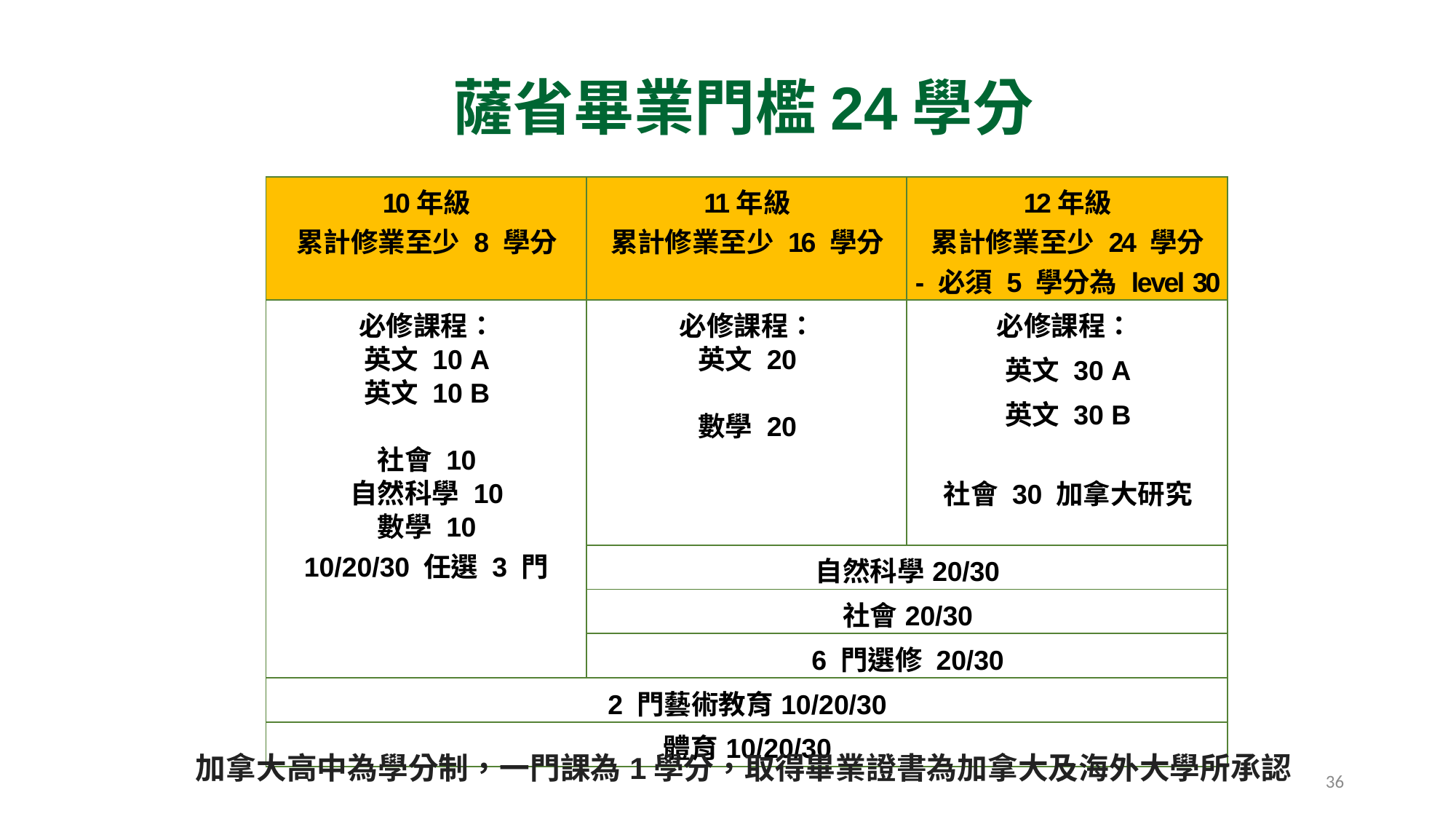

薩省畢業門檻24學分
| 10年級 累計修業至少 8 學分 | 11年級 累計修業至少 16 學分 | 12年級 累計修業至少 24 學分 - 必須 5 學分為 level 30 |
| --- | --- | --- |
| 必修課程： | 必修課程： | 必修課程： 英文 30 A 英文 30 B 社會 30 加拿大研究 |
| 英文 10 A | 英文 20 |  |
| 英文 10 B |  |  |
|  | 數學 20 |  |
| 社會 10 |  |  |
| 自然科學 10 |  |  |
| 數學 10 |  |  |
| 10/20/30 任選 3 門 | 自然科學20/30 |  |
|  | 社會20/30 |  |
|  | 6 門選修 20/30 |  |
| 2 門藝術教育10/20/30 |  |  |
| 體育10/20/30 |  |  |
加拿大高中為學分制，一門課為1學分，取得畢業證書為加拿大及海外大學所承認
36